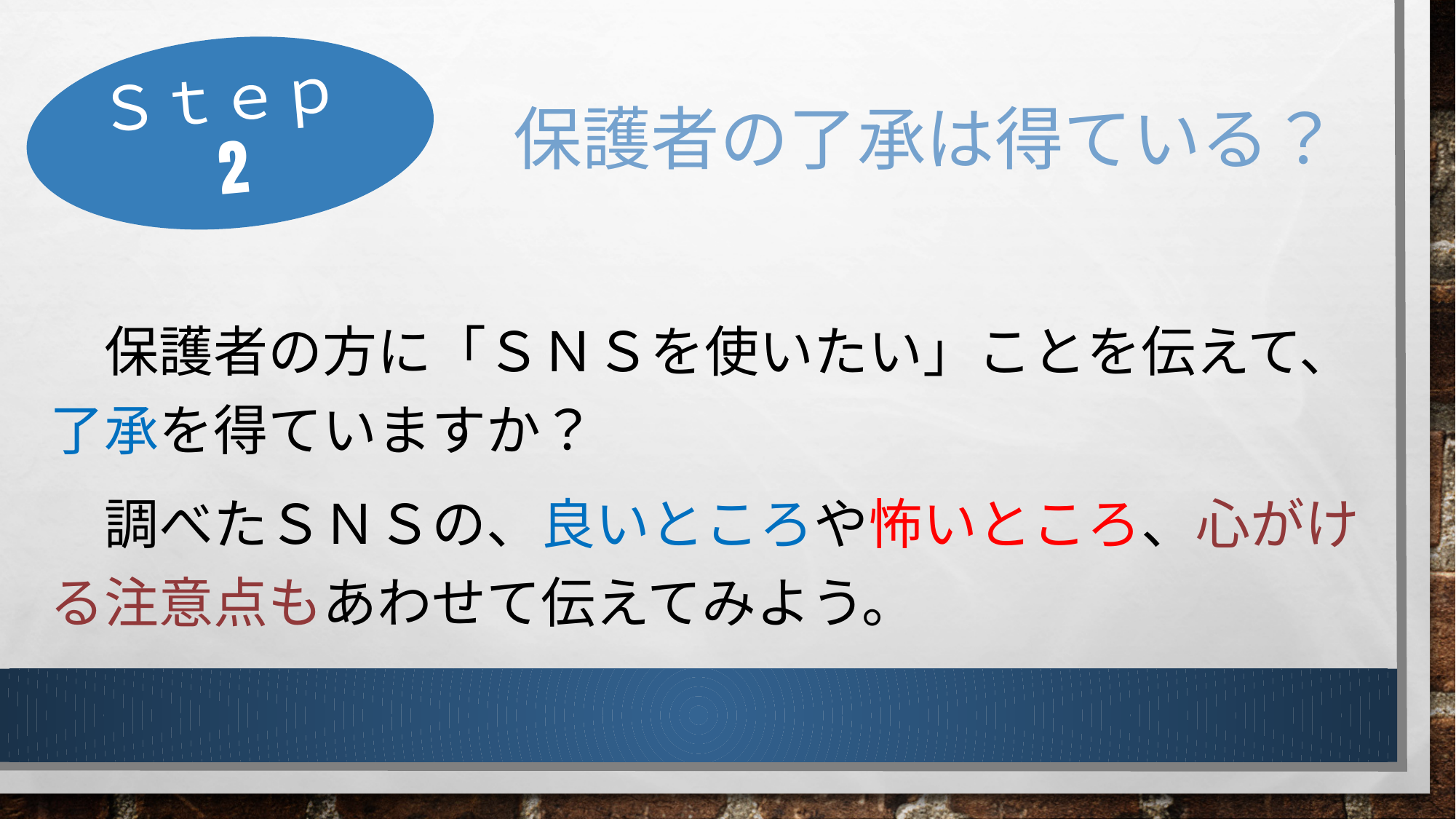

Ｓｔｅｐ2
# 保護者の了承は得ている？
　保護者の方に「ＳＮＳを使いたい」ことを伝えて、了承を得ていますか？
　調べたＳＮＳの、良いところや怖いところ、心がける注意点もあわせて伝えてみよう。